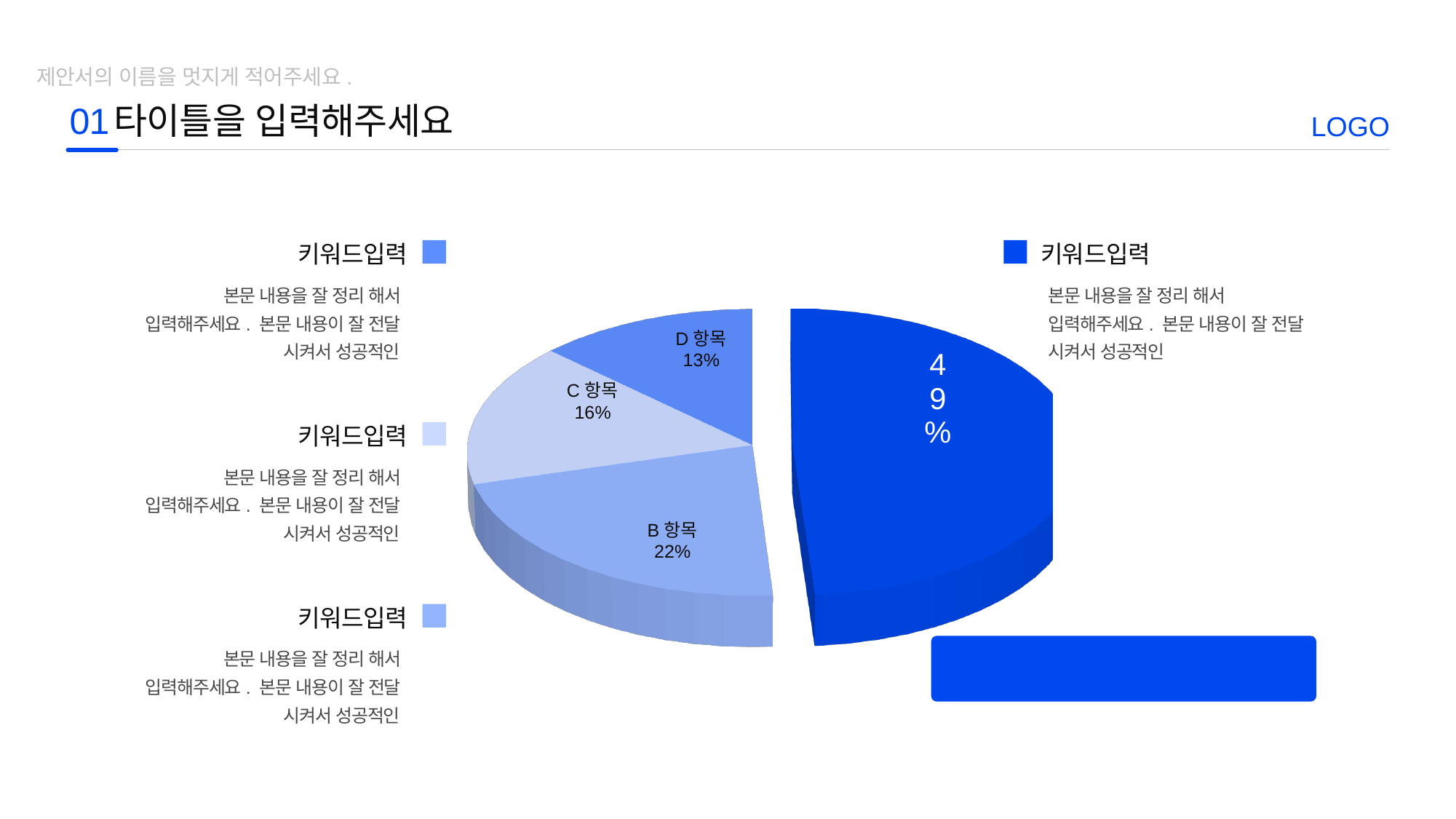

제안서의 이름을 멋지게 적어주세요.
01
타이틀을 입력해주세요
LOGO

[unsupported chart]

키워드입력
키워드입력

본문 내용을 잘 정리 해서 입력해주세요. 본문 내용이 잘 전달 시켜서 성공적인
본문 내용을 잘 정리 해서 입력해주세요. 본문 내용이 잘 전달 시켜서 성공적인
키워드입력

본문 내용을 잘 정리 해서 입력해주세요. 본문 내용이 잘 전달 시켜서 성공적인
키워드입력

본문 내용을 잘 정리 해서 입력해주세요. 본문 내용이 잘 전달 시켜서 성공적인

결과 / 중요한 내용을 입력하세요